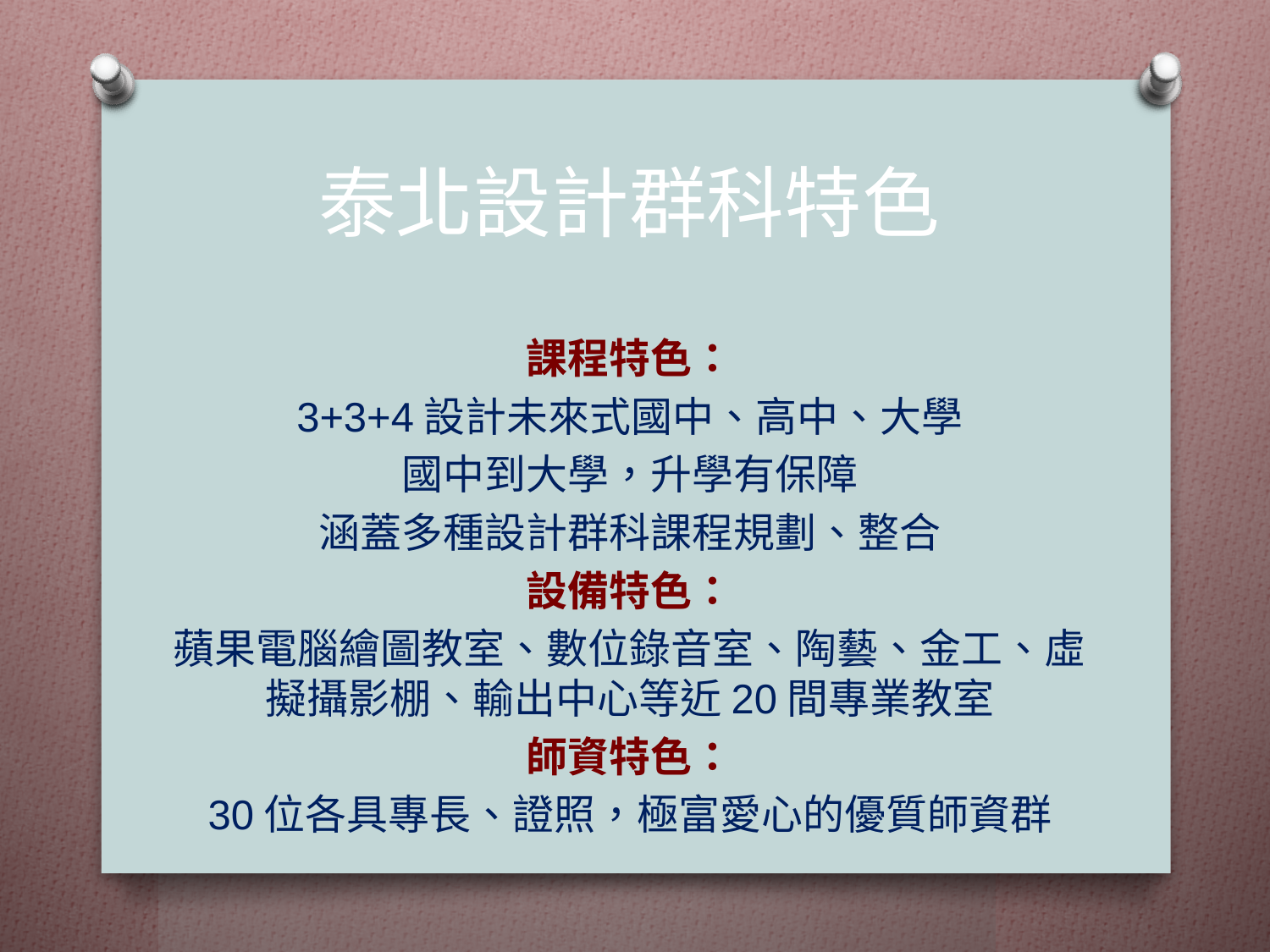

# 泰北設計群科特色
課程特色：
3+3+4設計未來式國中、高中、大學
國中到大學，升學有保障
涵蓋多種設計群科課程規劃、整合
設備特色：
蘋果電腦繪圖教室、數位錄音室、陶藝、金工、虛擬攝影棚、輸出中心等近20間專業教室
師資特色：
30位各具專長、證照，極富愛心的優質師資群